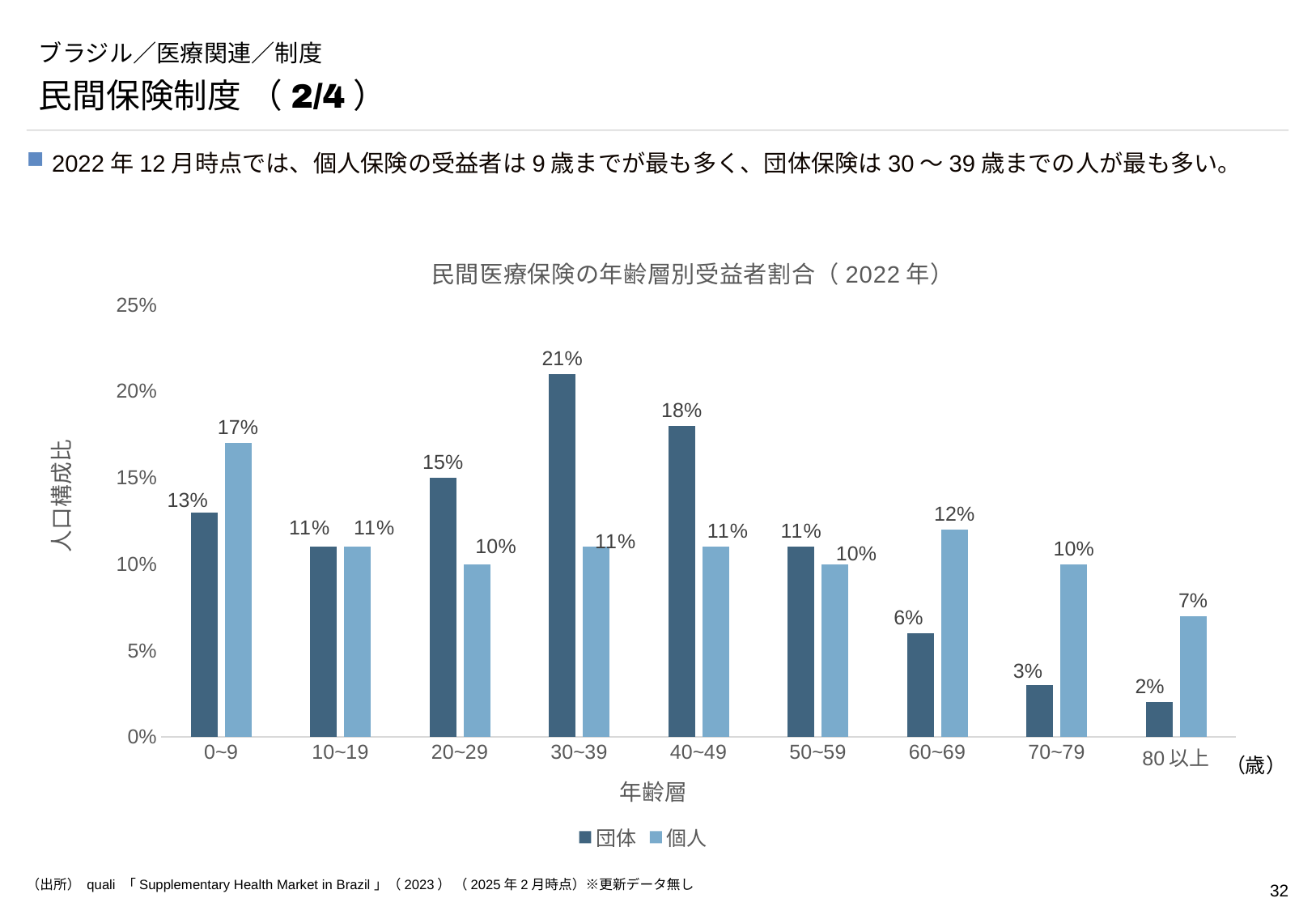

# ブラジル／医療関連／制度
民間保険制度 （2/4）
2022年12月時点では、個人保険の受益者は9歳までが最も多く、団体保険は30～39歳までの人が最も多い。

### Chart: 民間医療保険の年齢層別受益者割合（2022年）

| Category | 団体 | 個人 |
|---|---|---|
| 0~9 | 0.13 | 0.17 |
| 10~19 | 0.11 | 0.11 |
| 20~29 | 0.15 | 0.1 |
| 30~39 | 0.21 | 0.11 |
| 40~49 | 0.18 | 0.11 |
| 50~59 | 0.11 | 0.1 |
| 60~69 | 0.06 | 0.12 |
| 70~79 | 0.03 | 0.1 |
| 80以上 | 0.02 | 0.07 |
（歳）
（出所） quali 「Supplementary Health Market in Brazil」（2023） （2025年2月時点）※更新データ無し